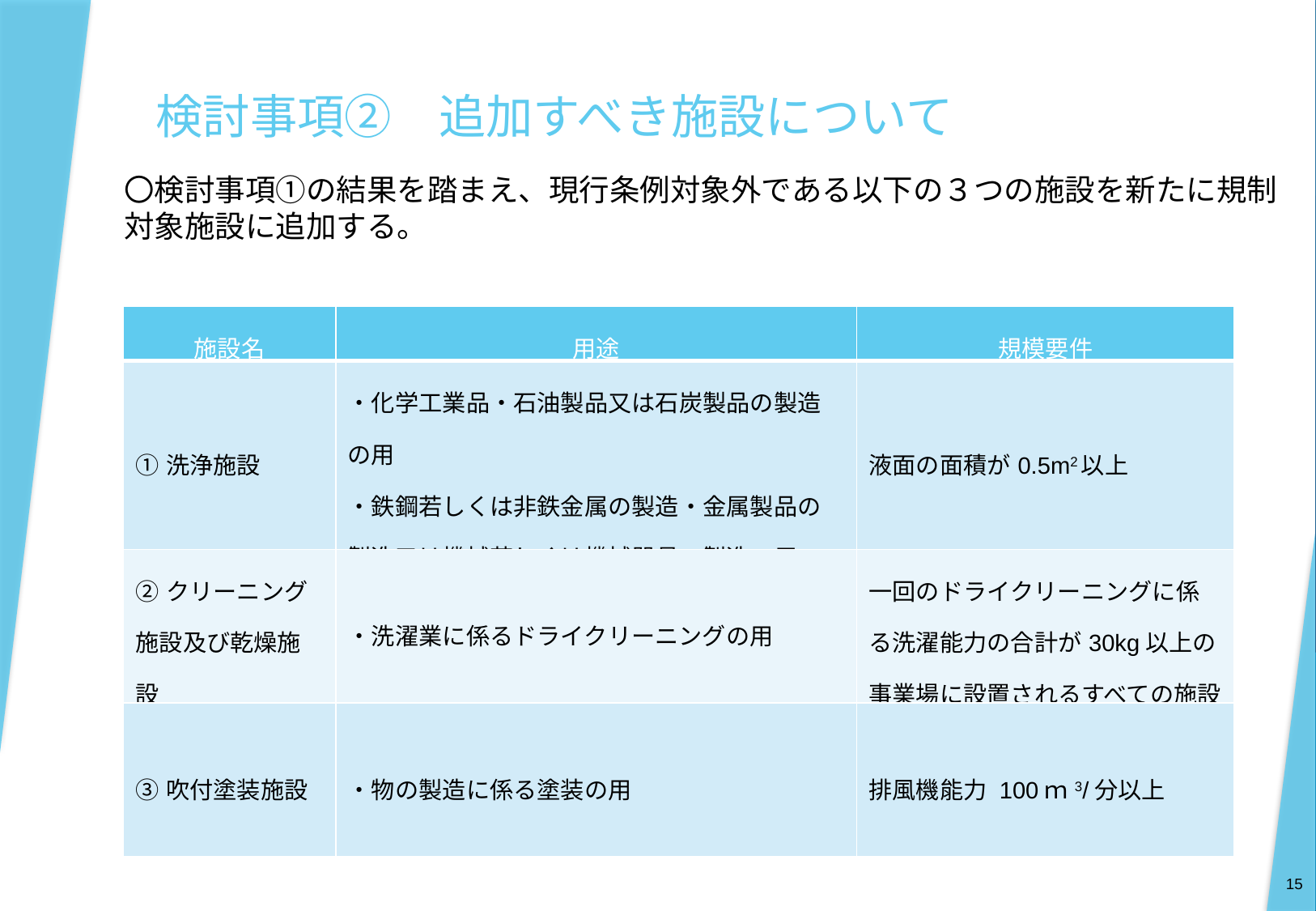

検討事項②　追加すべき施設について

〇検討事項①の結果を踏まえ、現行条例対象外である以下の３つの施設を新たに規制対象施設に追加する。
| 施設名 | 用途 | 規模要件 |
| --- | --- | --- |
| ①洗浄施設 | ・化学工業品・石油製品又は石炭製品の製造の用 ・鉄鋼若しくは非鉄金属の製造・金属製品の製造又は機械若しくは機械器具の製造の用 | 液面の面積が0.5m2以上 |
| ②クリーニング施設及び乾燥施設 | ・洗濯業に係るドライクリーニングの用 | 一回のドライクリーニングに係る洗濯能力の合計が30kg以上の事業場に設置されるすべての施設 |
| ③吹付塗装施設 | ・物の製造に係る塗装の用 | 排風機能力 100ｍ3/分以上 |

15